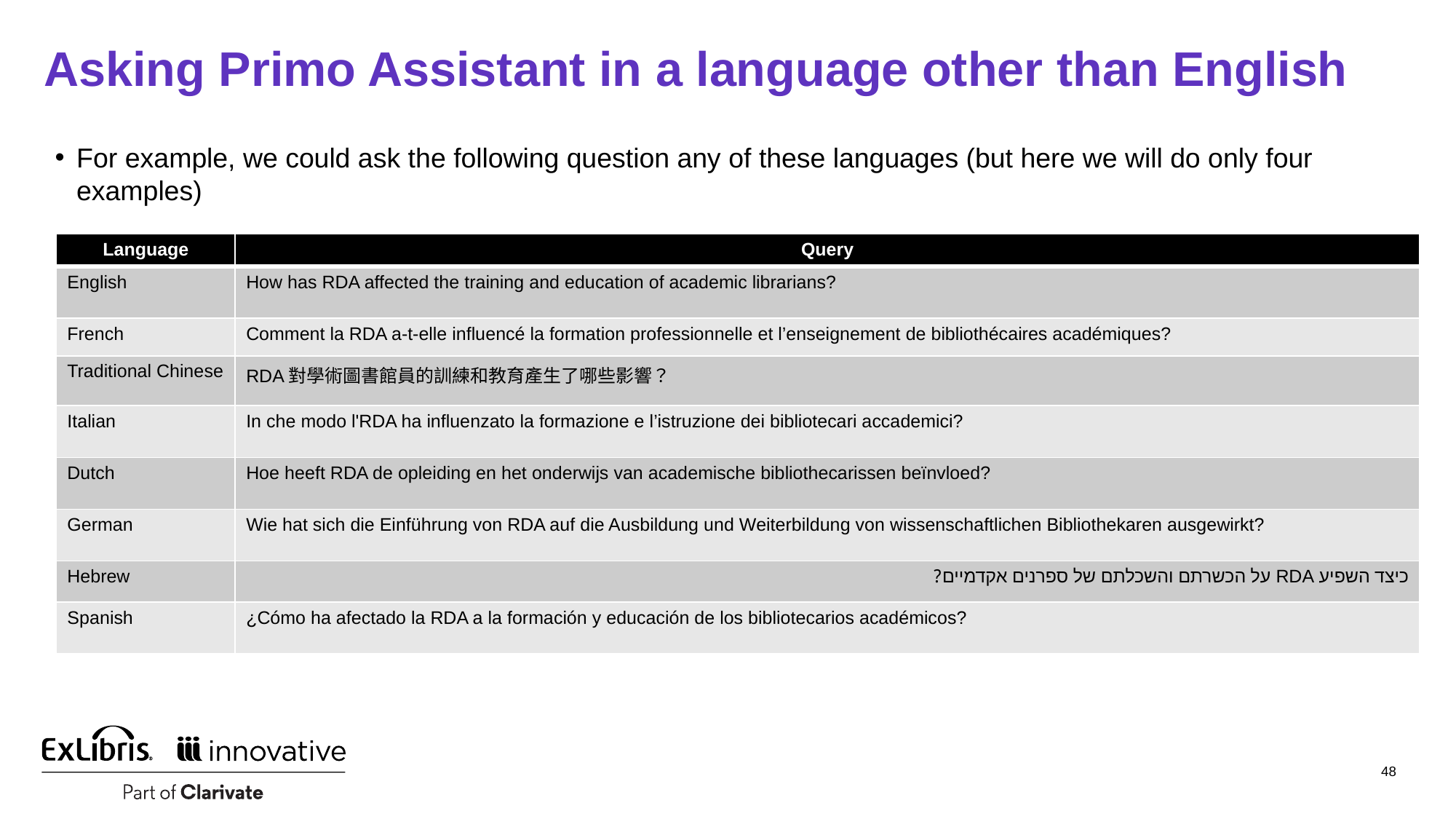

# Asking Primo Assistant in a language other than English
For example, we could ask the following question any of these languages (but here we will do only four examples)

| Language | Query |
| --- | --- |
| English | How has RDA affected the training and education of academic librarians? |
| French | Comment la RDA a-t-elle influencé la formation professionnelle et l’enseignement de bibliothécaires académiques? |
| Traditional Chinese | RDA對學術圖書館員的訓練和教育產生了哪些影響？ |
| Italian | In che modo l'RDA ha influenzato la formazione e l’istruzione dei bibliotecari accademici? |
| Dutch | Hoe heeft RDA de opleiding en het onderwijs van academische bibliothecarissen beïnvloed? |
| German | Wie hat sich die Einführung von RDA auf die Ausbildung und Weiterbildung von wissenschaftlichen Bibliothekaren ausgewirkt? |
| Hebrew | כיצד השפיע RDA על הכשרתם והשכלתם של ספרנים אקדמיים? |
| Spanish | ¿Cómo ha afectado la RDA a la formación y educación de los bibliotecarios académicos? |
48